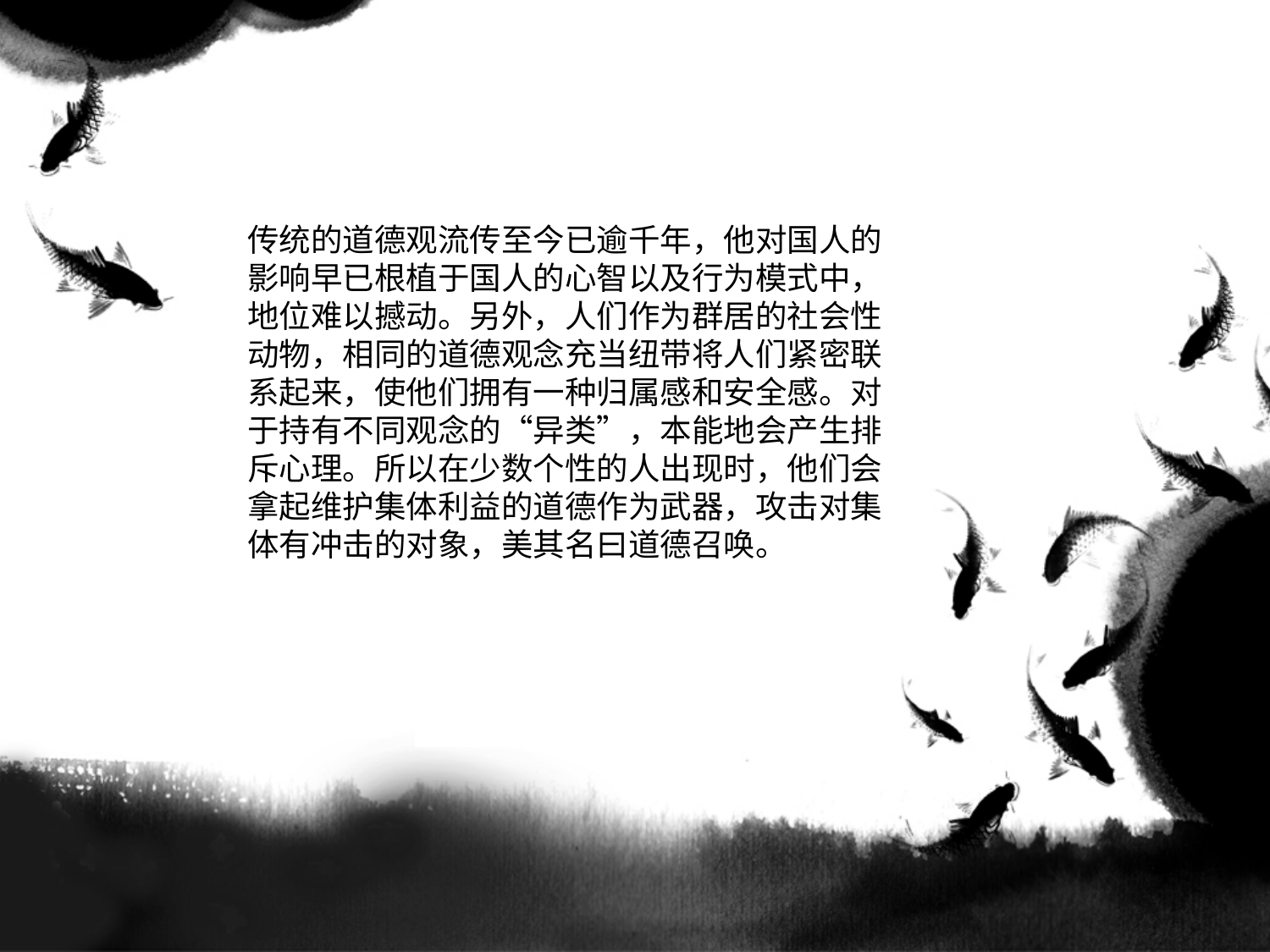

传统的道德观流传至今已逾千年，他对国人的影响早已根植于国人的心智以及行为模式中，地位难以撼动。另外，人们作为群居的社会性动物，相同的道德观念充当纽带将人们紧密联系起来，使他们拥有一种归属感和安全感。对于持有不同观念的“异类”，本能地会产生排斥心理。所以在少数个性的人出现时，他们会拿起维护集体利益的道德作为武器，攻击对集体有冲击的对象，美其名曰道德召唤。